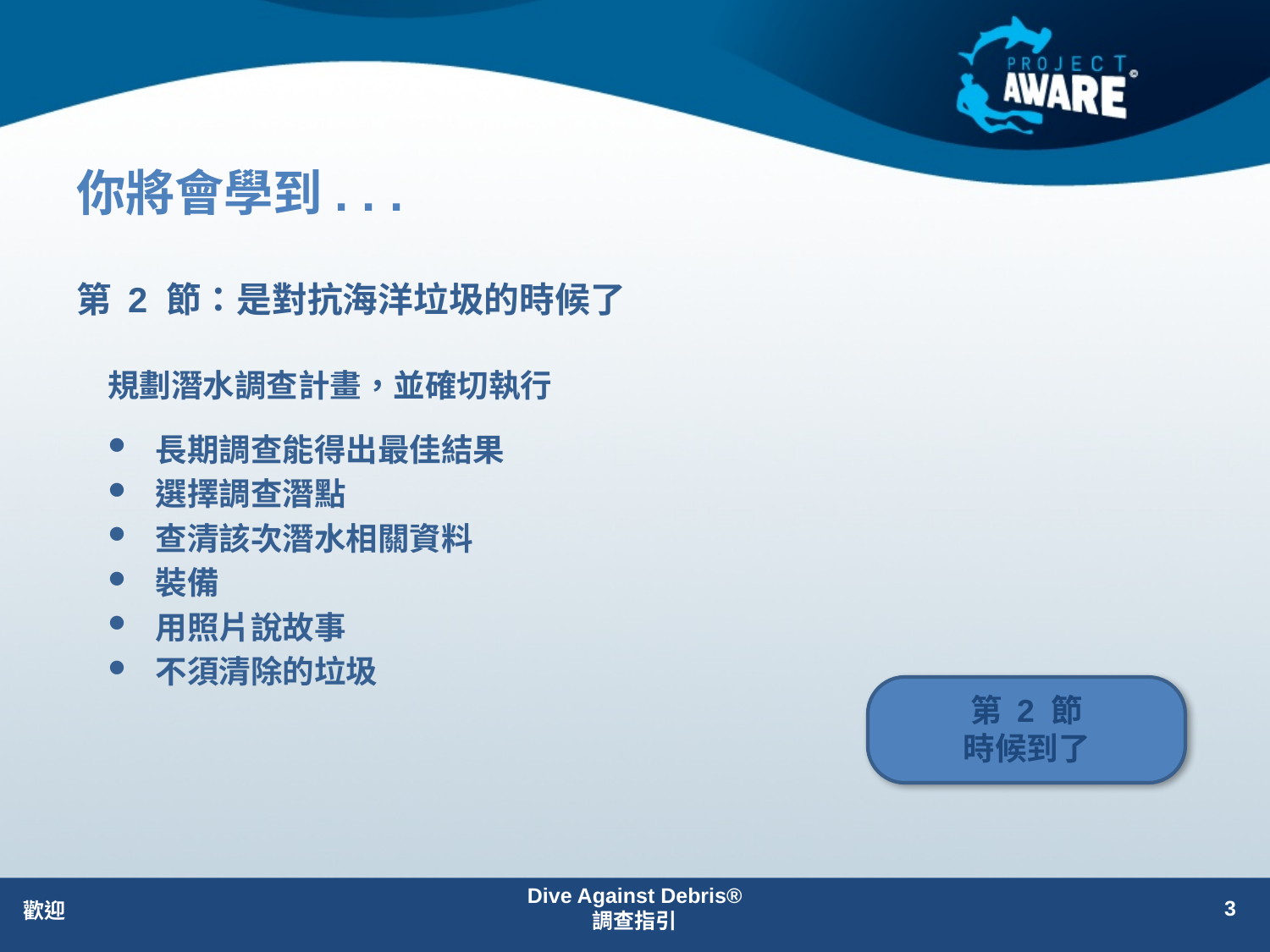

# 你將會學到. . .
第 2 節：是對抗海洋垃圾的時候了
規劃潛水調查計畫，並確切執行
長期調查能得出最佳結果
選擇調查潛點
查清該次潛水相關資料
裝備
用照片說故事
不須清除的垃圾

第 2 節
時候到了
Dive Against Debris®
調查指引
3
歡迎